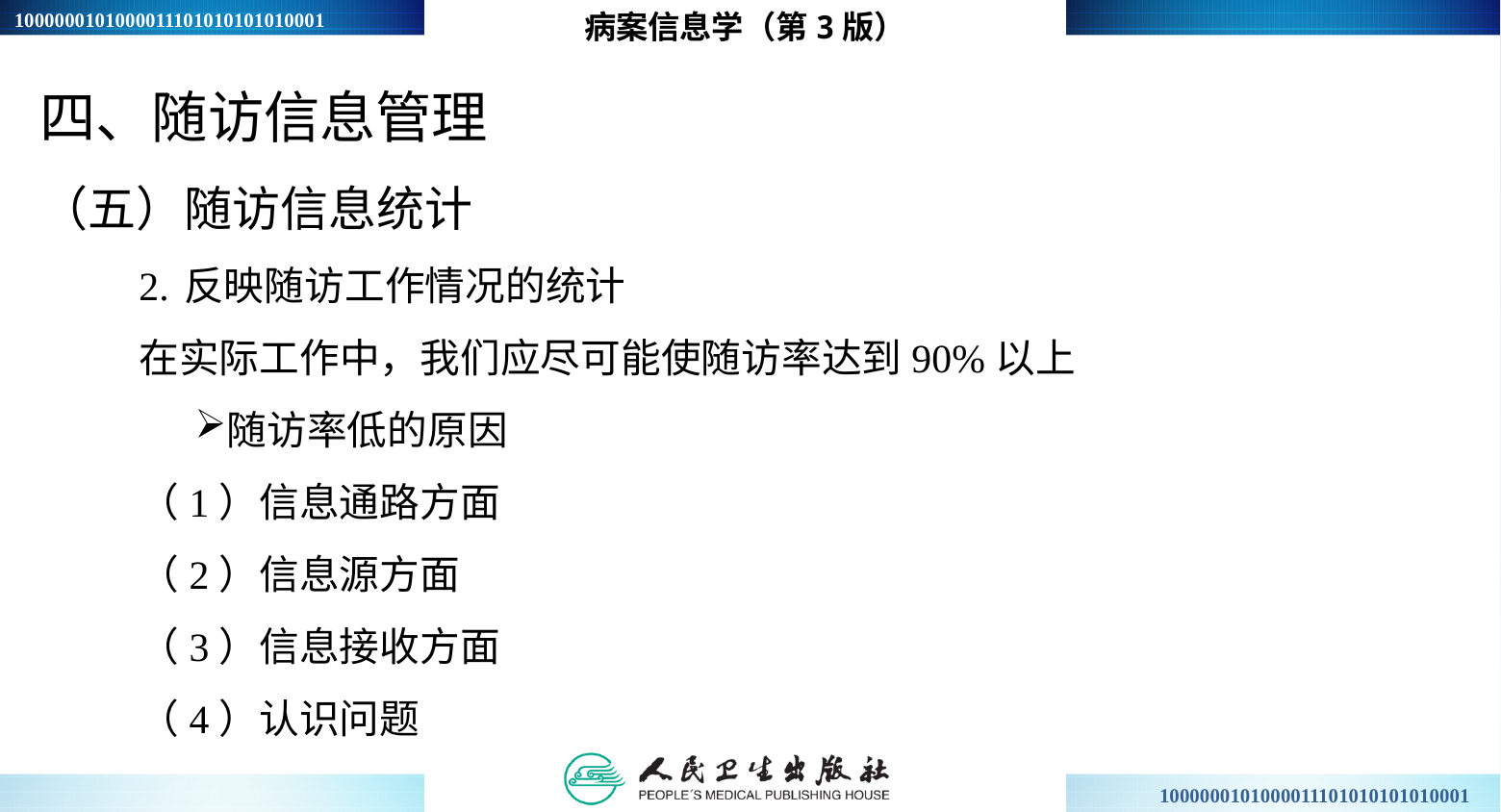

病案信息学（第3版）
四、随访信息管理
（五）随访信息统计
2.	反映随访工作情况的统计
在实际工作中，我们应尽可能使随访率达到90%以上
随访率低的原因
（1）信息通路方面
（2）信息源方面
（3）信息接收方面
（4）认识问题